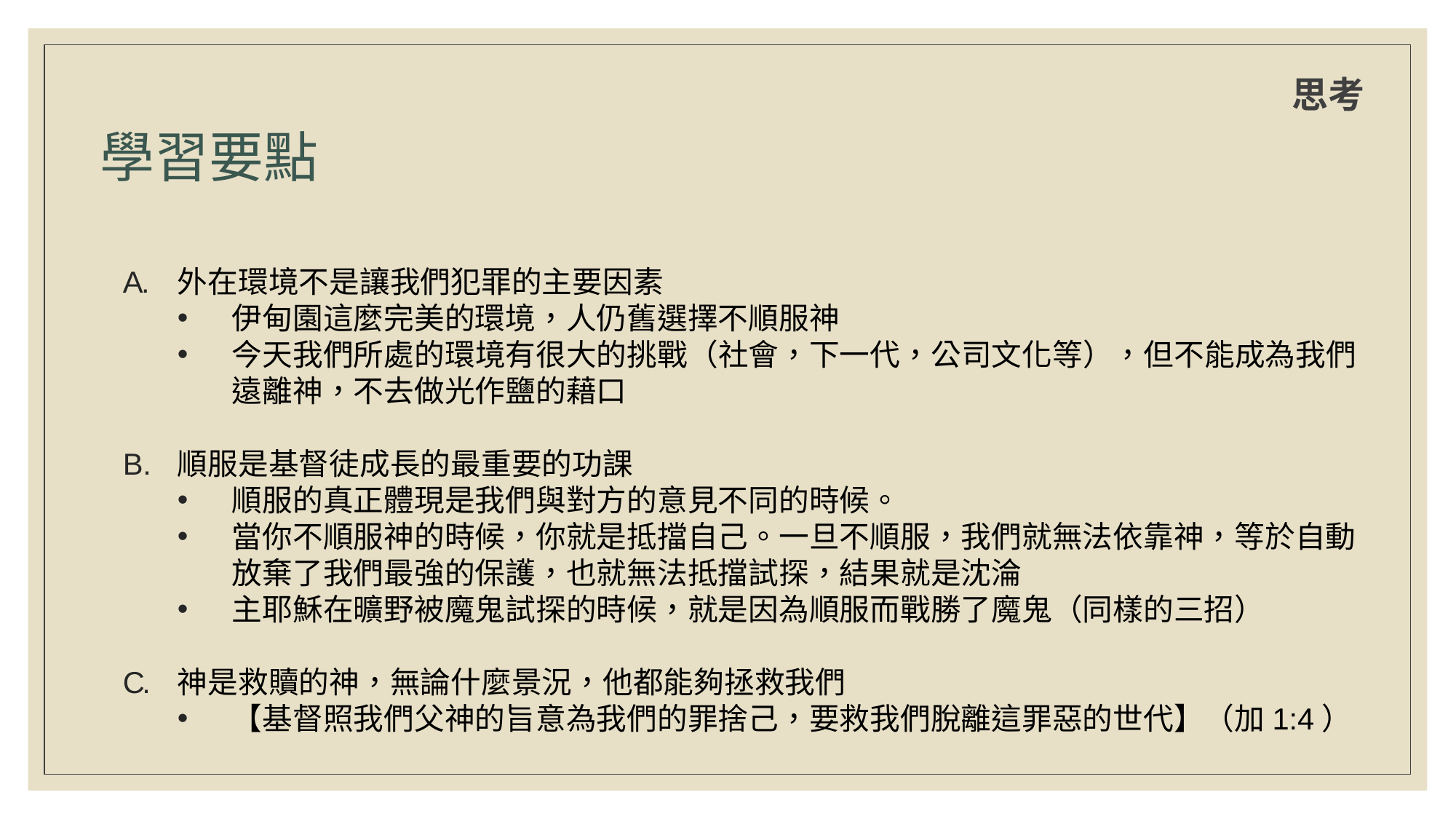

思考
# 學習要點
外在環境不是讓我們犯罪的主要因素
伊甸園這麼完美的環境，人仍舊選擇不順服神
今天我們所處的環境有很大的挑戰（社會，下一代，公司文化等），但不能成為我們遠離神，不去做光作鹽的藉口

順服是基督徒成長的最重要的功課
順服的真正體現是我們與對方的意見不同的時候。
當你不順服神的時候，你就是抵擋自己。一旦不順服，我們就無法依靠神，等於自動放棄了我們最強的保護，也就無法抵擋試探，結果就是沈淪
主耶穌在曠野被魔鬼試探的時候，就是因為順服而戰勝了魔鬼（同樣的三招）

神是救贖的神，無論什麼景況，他都能夠拯救我們
【基督照我們父神的旨意為我們的罪捨己，要救我們脫離這罪惡的世代】（加1:4）